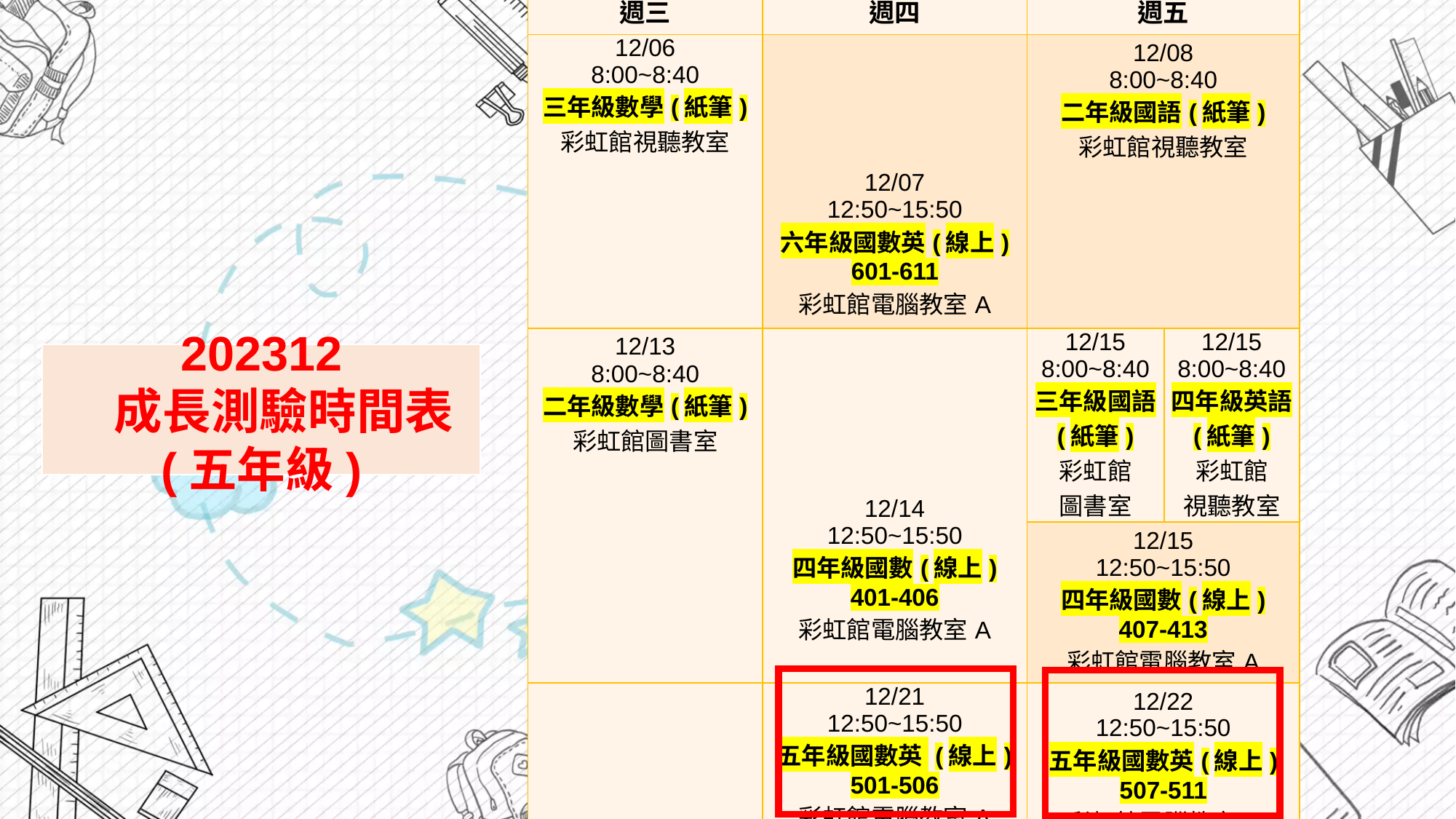

| 週三 | 週四 | 週五 |  |
| --- | --- | --- | --- |
| 12/06 8:00~8:40 三年級數學(紙筆) 彩虹館視聽教室 | 12/07 12:50~15:50 六年級國數英(線上) 601-611 彩虹館電腦教室A | 12/08 8:00~8:40 二年級國語(紙筆) 彩虹館視聽教室 |  |
| 12/13 8:00~8:40 二年級數學(紙筆) 彩虹館圖書室 | 12/14 12:50~15:50 四年級國數(線上) 401-406 彩虹館電腦教室A | 12/15 8:00~8:40 三年級國語 (紙筆) 彩虹館 圖書室 | 12/15 8:00~8:40 四年級英語 (紙筆) 彩虹館 視聽教室 |
|  |  | 12/15 12:50~15:50 四年級國數(線上) 407-413 彩虹館電腦教室A |  |
|  | 12/21 12:50~15:50 五年級國數英 (線上) 501-506 彩虹館電腦教室A | 12/22 12:50~15:50 五年級國數英(線上) 507-511 彩虹館電腦教室A |  |
202312
   成長測驗時間表
(五年級)